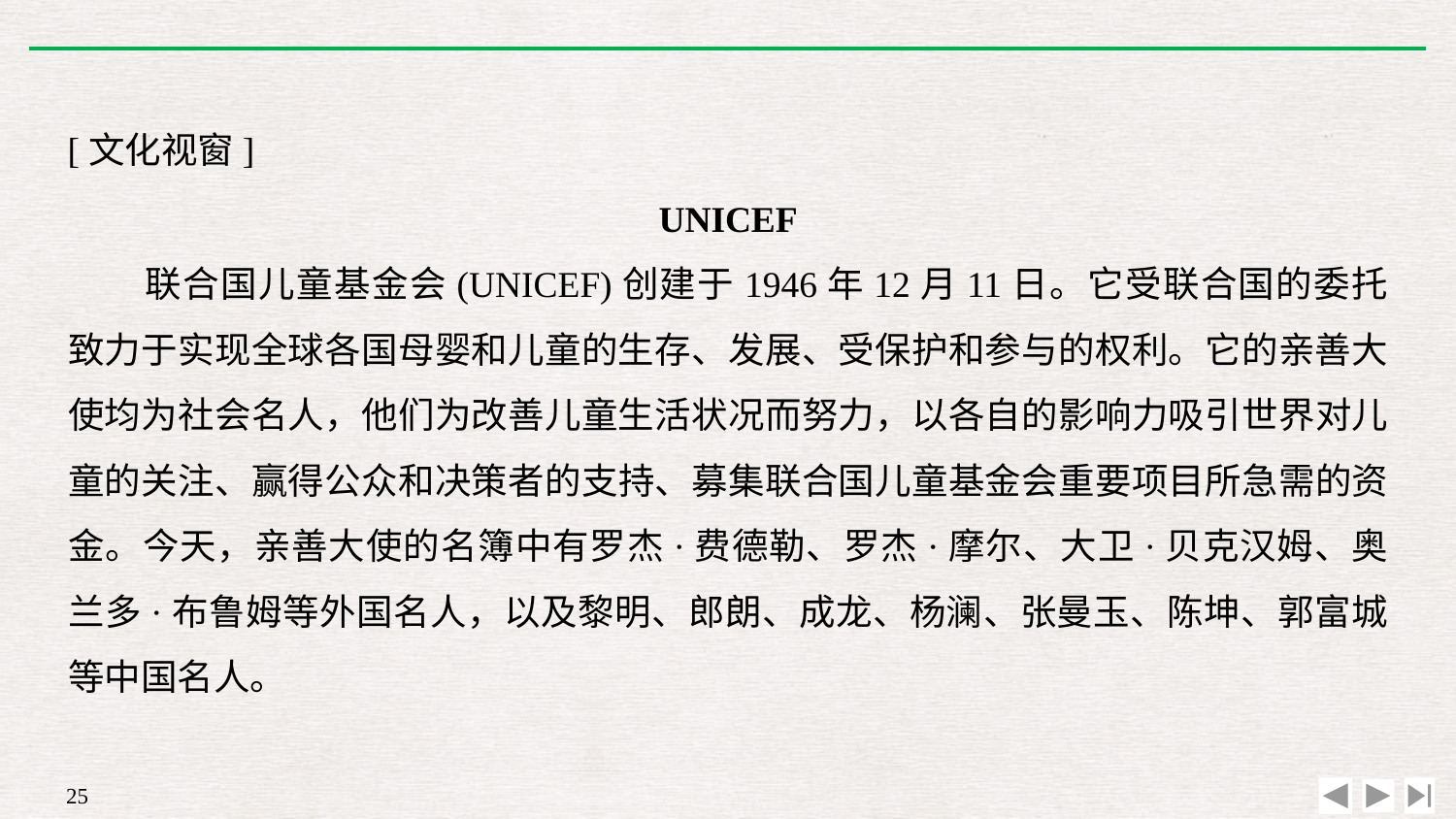

[文化视窗]
UNICEF
联合国儿童基金会(UNICEF)创建于1946年12月11日。它受联合国的委托致力于实现全球各国母婴和儿童的生存、发展、受保护和参与的权利。它的亲善大使均为社会名人，他们为改善儿童生活状况而努力，以各自的影响力吸引世界对儿童的关注、赢得公众和决策者的支持、募集联合国儿童基金会重要项目所急需的资金。今天，亲善大使的名簿中有罗杰·费德勒、罗杰·摩尔、大卫·贝克汉姆、奥兰多·布鲁姆等外国名人，以及黎明、郎朗、成龙、杨澜、张曼玉、陈坤、郭富城等中国名人。